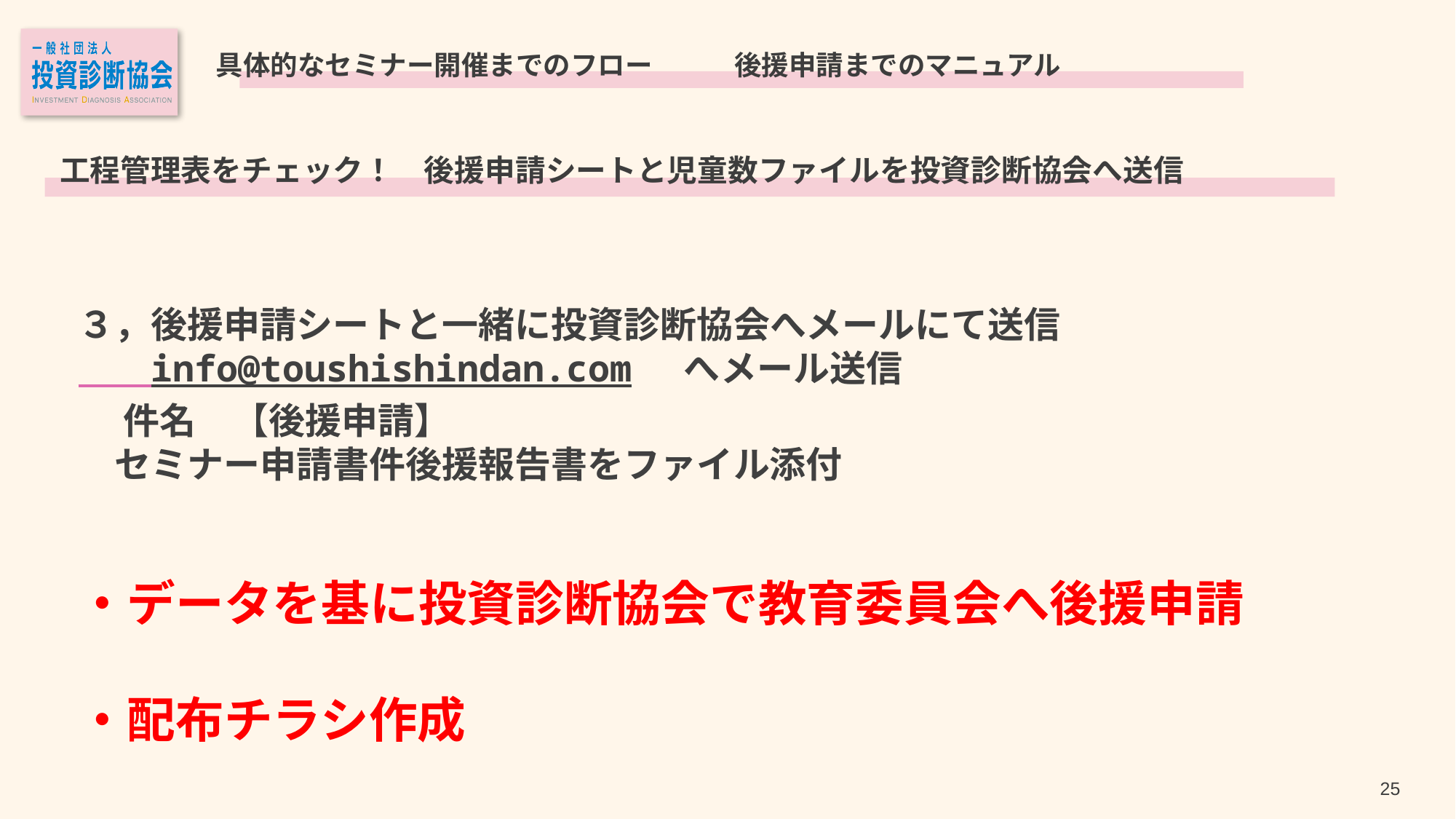

具体的なセミナー開催までのフロー　　　後援申請までのマニュアル

工程管理表をチェック！　後援申請シートと児童数ファイルを投資診断協会へ送信

３，後援申請シートと一緒に投資診断協会へメールにて送信
　　info@toushishindan.com  へメール送信
　 件名　【後援申請】
　セミナー申請書件後援報告書をファイル添付

・データを基に投資診断協会で教育委員会へ後援申請

・配布チラシ作成
25